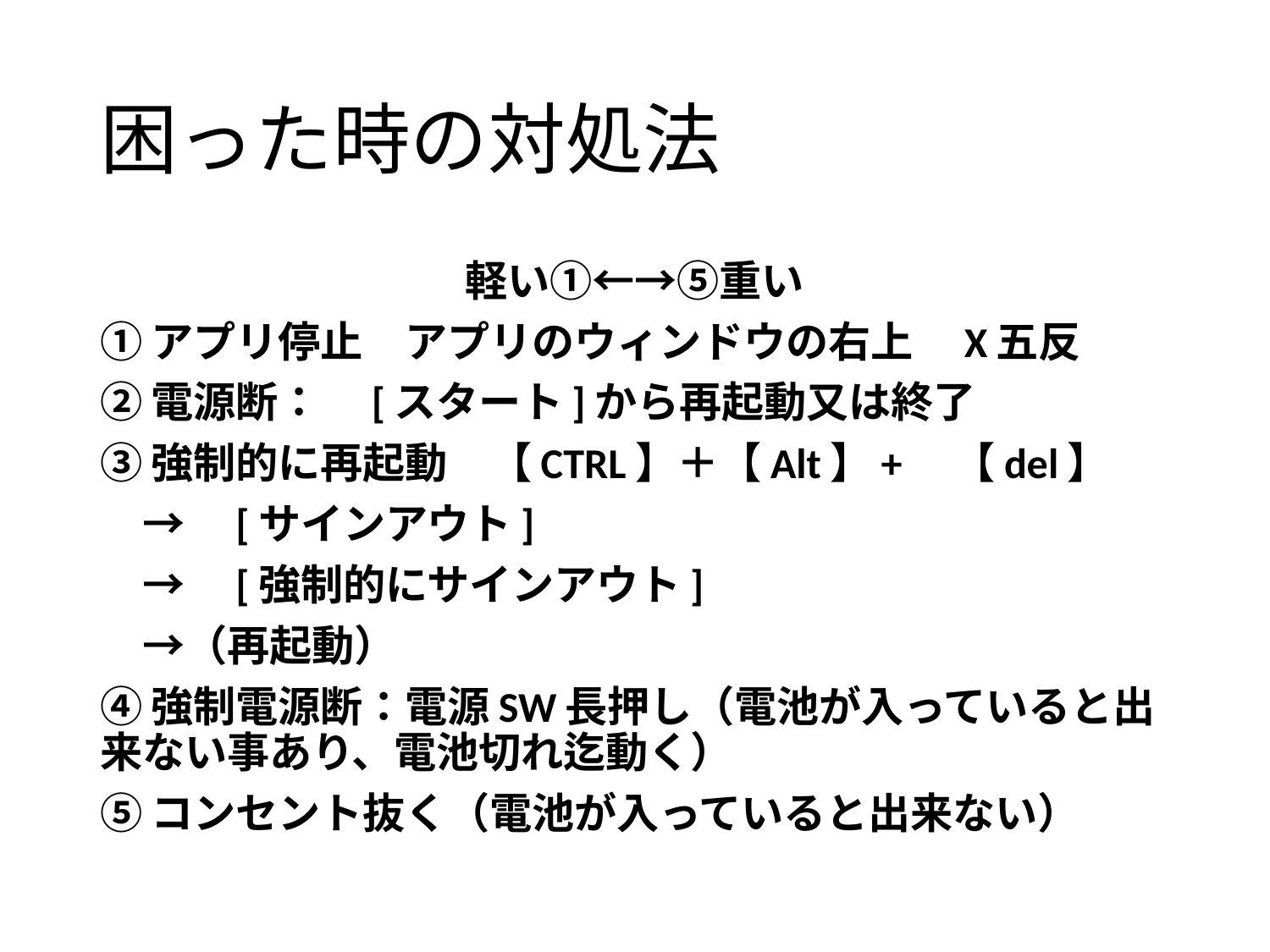

# 困った時の対処法
軽い①←→⑤重い
①アプリ停止　アプリのウィンドウの右上　X五反
②電源断：　[スタート]から再起動又は終了
③強制的に再起動　【CTRL】＋【Alt】+　【del】
　→　[サインアウト]
　→　[強制的にサインアウト]
　→（再起動）
④強制電源断：電源SW長押し（電池が入っていると出来ない事あり、電池切れ迄動く）
⑤コンセント抜く（電池が入っていると出来ない）